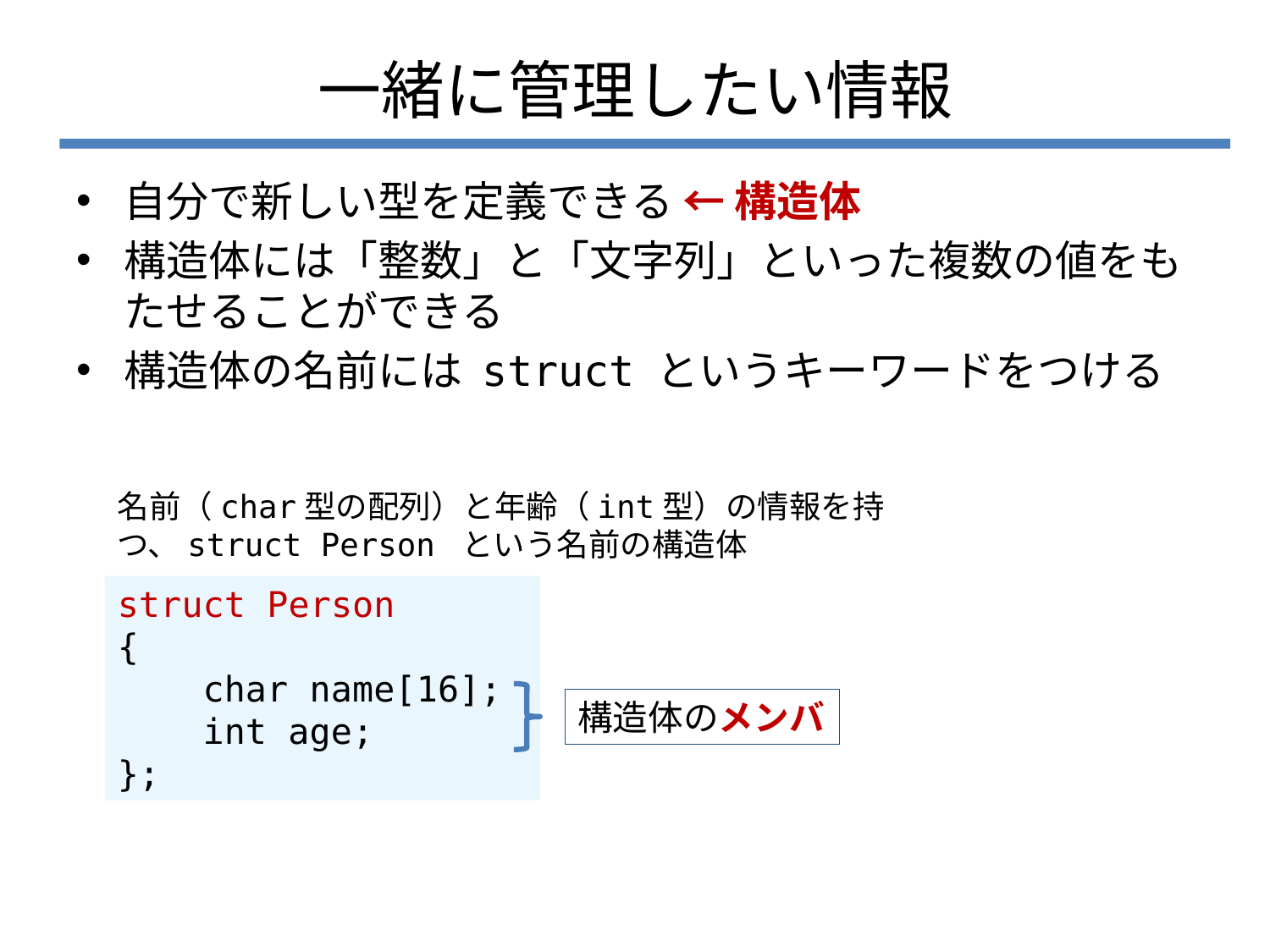

# 一緒に管理したい情報
自分で新しい型を定義できる ← 構造体
構造体には「整数」と「文字列」といった複数の値をもたせることができる
構造体の名前には struct というキーワードをつける
名前（char型の配列）と年齢（int型）の情報を持つ、struct Person という名前の構造体
struct Person
{
    char name[16];
    int age;
};

構造体のメンバ